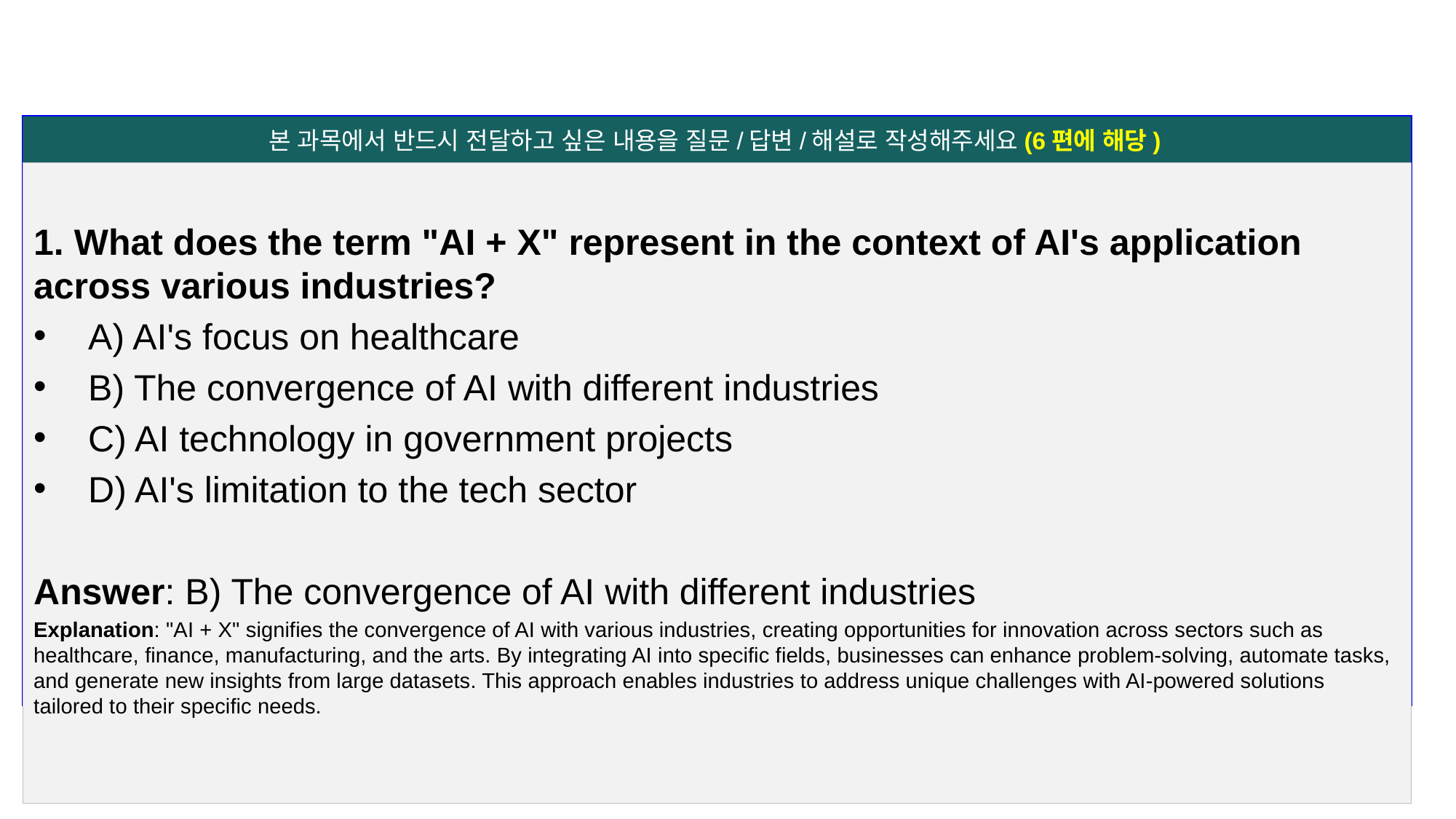

본 과목에서 반드시 전달하고 싶은 내용을 질문/답변/해설로 작성해주세요(6편에 해당)

1. What does the term "AI + X" represent in the context of AI's application across various industries?
A) AI's focus on healthcare
B) The convergence of AI with different industries
C) AI technology in government projects
D) AI's limitation to the tech sector

Answer: B) The convergence of AI with different industries
Explanation: "AI + X" signifies the convergence of AI with various industries, creating opportunities for innovation across sectors such as healthcare, finance, manufacturing, and the arts. By integrating AI into specific fields, businesses can enhance problem-solving, automate tasks, and generate new insights from large datasets. This approach enables industries to address unique challenges with AI-powered solutions tailored to their specific needs.